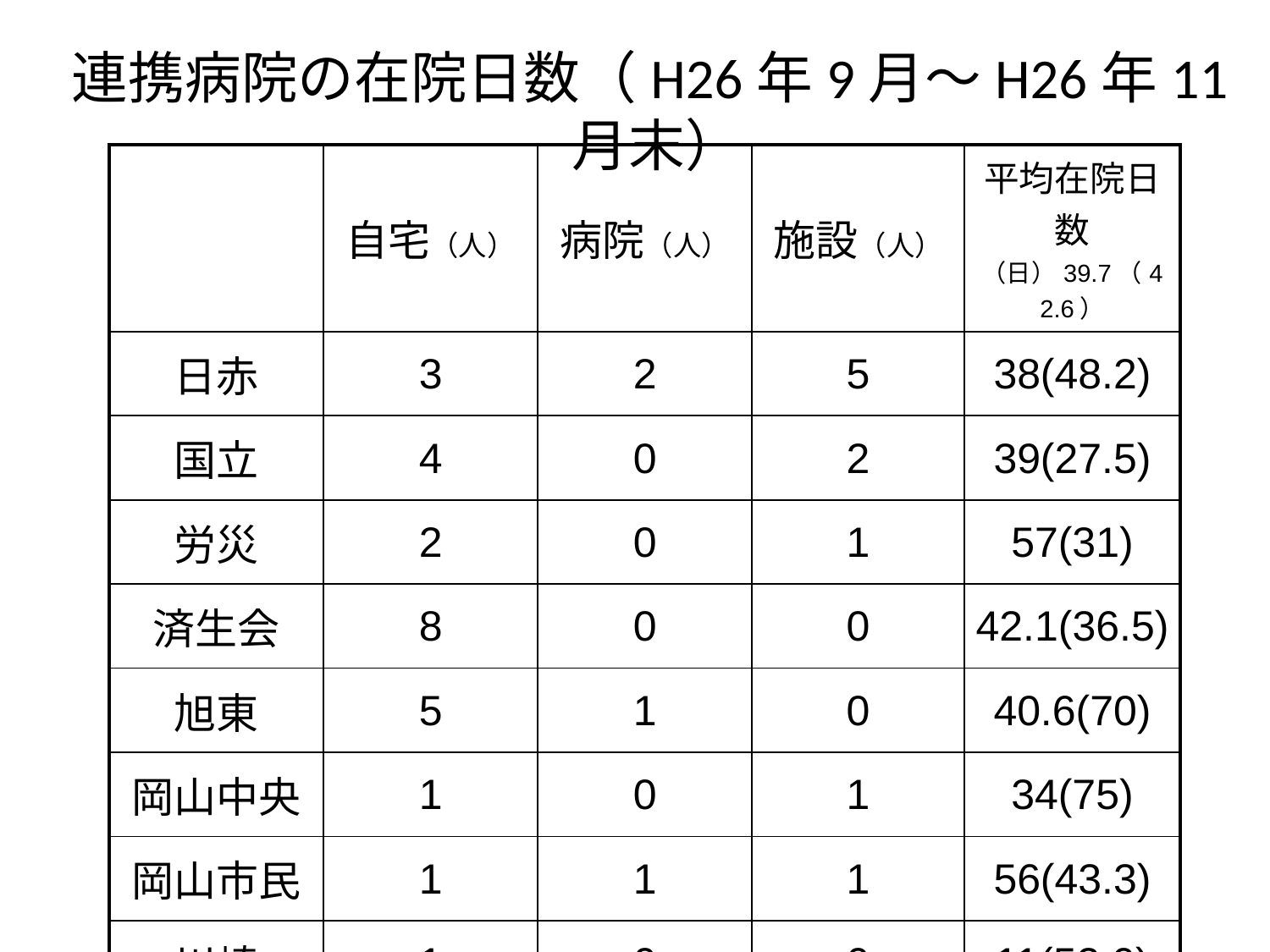

連携病院の在院日数（H26年9月～H26年11月末）

|  | 自宅（人） | 病院（人） | 施設（人） | 平均在院日数（日）39.7（42.6） |
| --- | --- | --- | --- | --- |
| 日赤 | 3 | 2 | 5 | 38(48.2) |
| 国立 | 4 | 0 | 2 | 39(27.5) |
| 労災 | 2 | 0 | 1 | 57(31) |
| 済生会 | 8 | 0 | 0 | 42.1(36.5) |
| 旭東 | 5 | 1 | 0 | 40.6(70) |
| 岡山中央 | 1 | 0 | 1 | 34(75) |
| 岡山市民 | 1 | 1 | 1 | 56(43.3) |
| 川崎 | 1 | 0 | 0 | 11(52.0) |